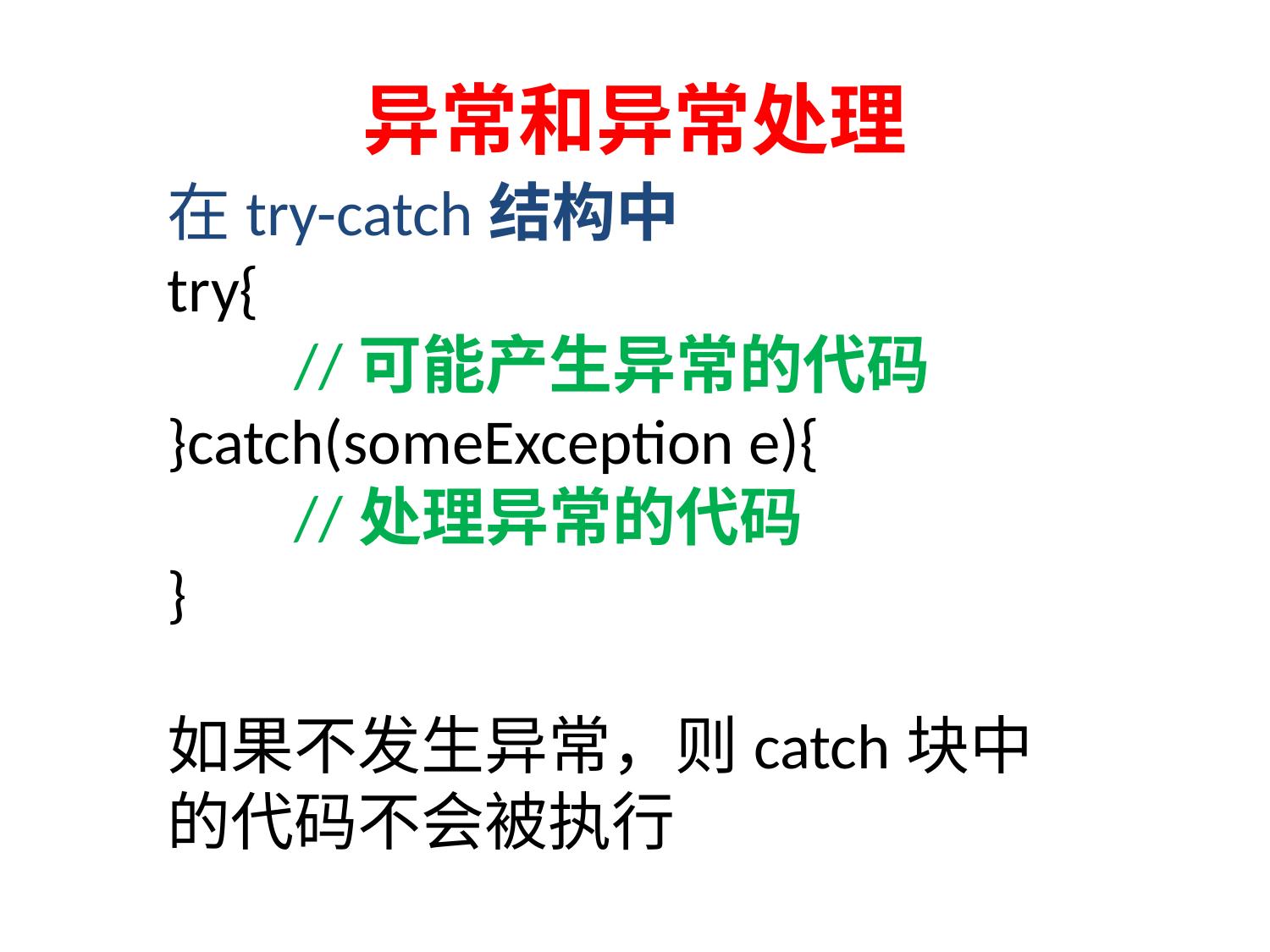

# 异常和异常处理
在try-catch结构中
try{
	//可能产生异常的代码
}catch(someException e){
	//处理异常的代码
}

如果不发生异常，则catch块中的代码不会被执行